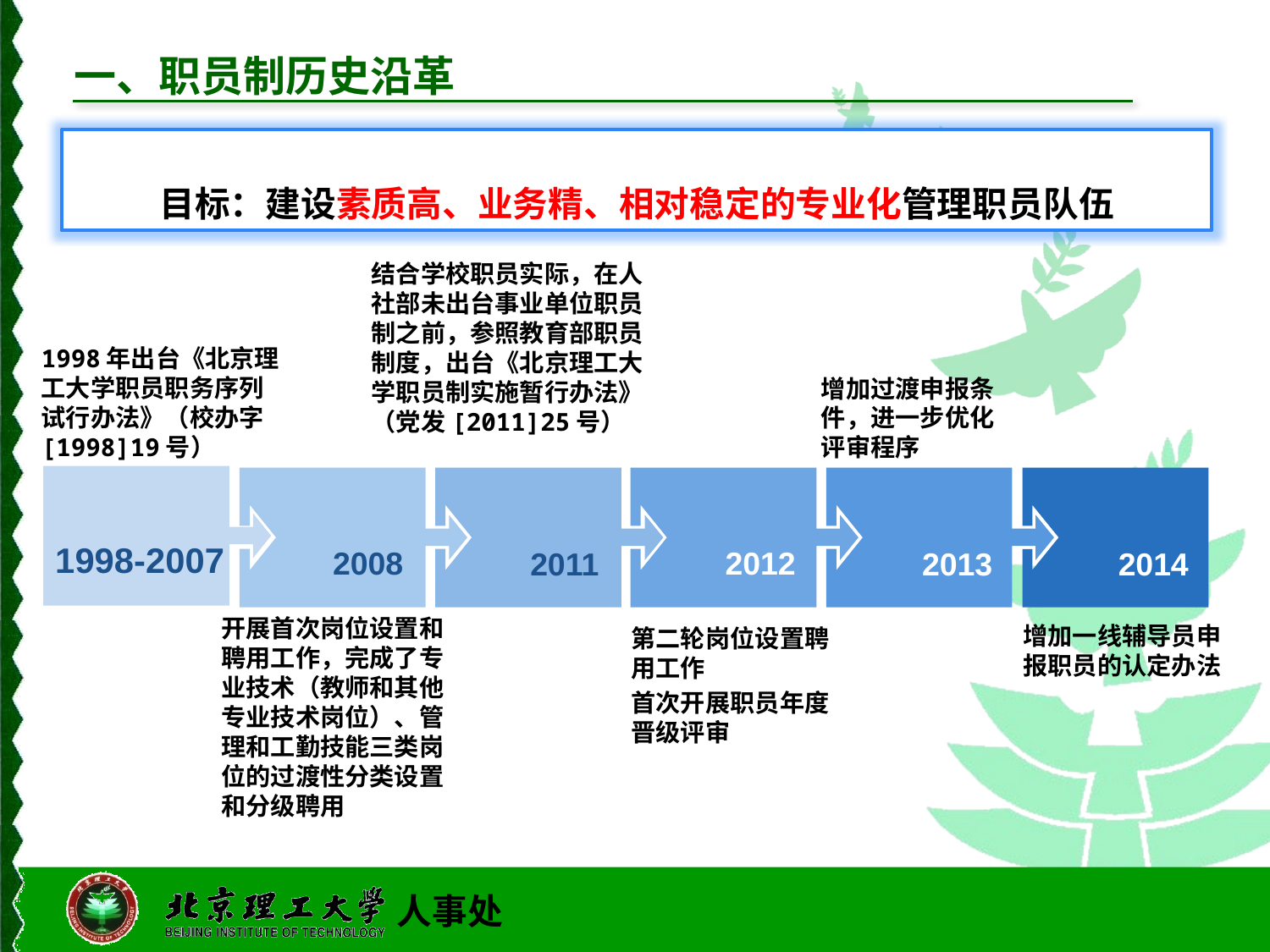

# 一、职员制历史沿革
目标：建设素质高、业务精、相对稳定的专业化管理职员队伍
结合学校职员实际，在人社部未出台事业单位职员制之前，参照教育部职员制度，出台《北京理工大学职员制实施暂行办法》（党发[2011]25号）
1998年出台《北京理工大学职员职务序列试行办法》（校办字[1998]19号）
增加过渡申报条件，进一步优化评审程序

1998-2007
2008
2012
2014
2011
2013
开展首次岗位设置和聘用工作，完成了专业技术（教师和其他专业技术岗位）、管理和工勤技能三类岗位的过渡性分类设置和分级聘用
增加一线辅导员申报职员的认定办法
第二轮岗位设置聘用工作
首次开展职员年度晋级评审